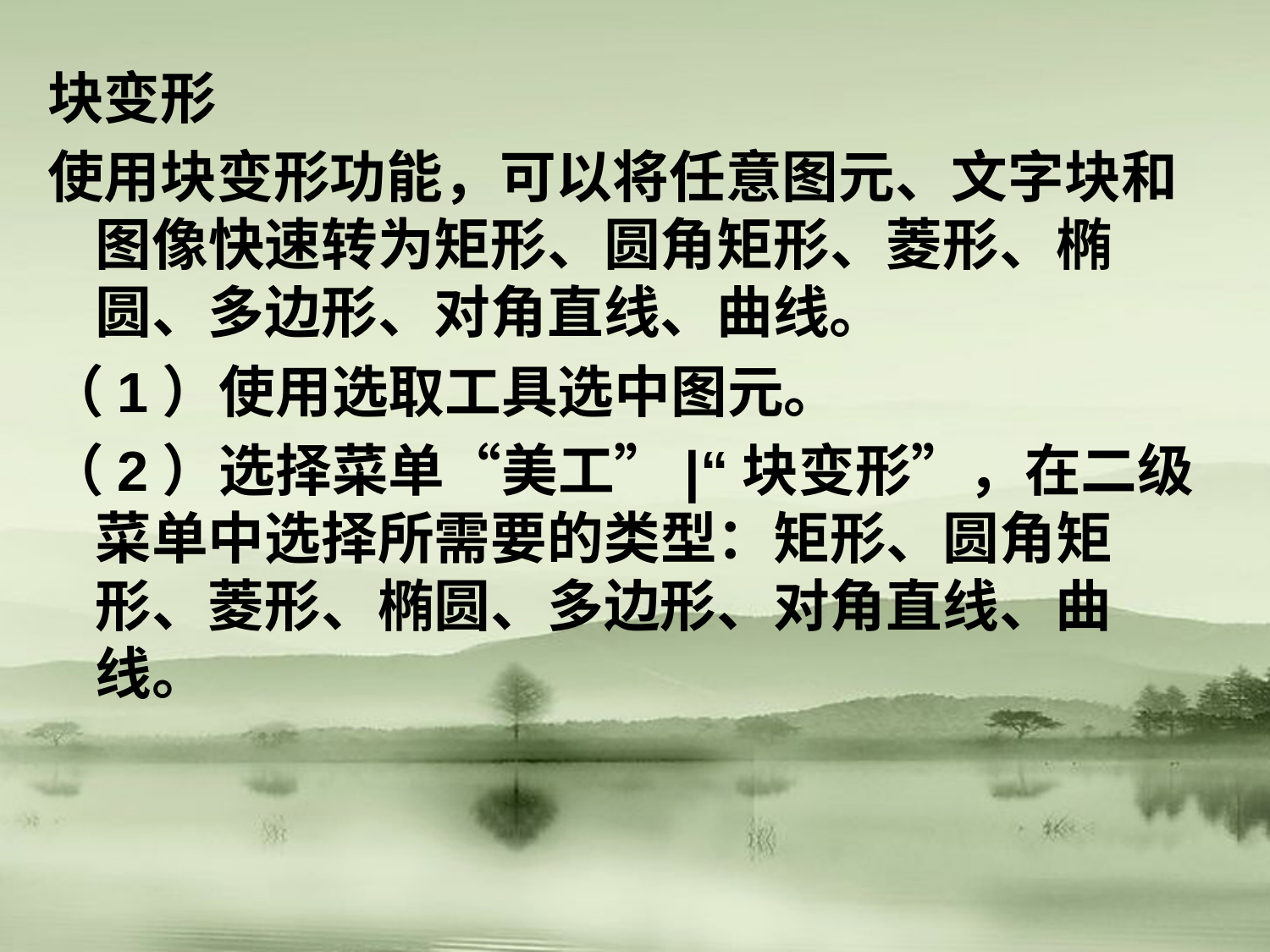

块变形
使用块变形功能，可以将任意图元、文字块和图像快速转为矩形、圆角矩形、菱形、椭圆、多边形、对角直线、曲线。
（1）使用选取工具选中图元。
（2）选择菜单“美工”|“块变形”，在二级菜单中选择所需要的类型：矩形、圆角矩形、菱形、椭圆、多边形、对角直线、曲线。